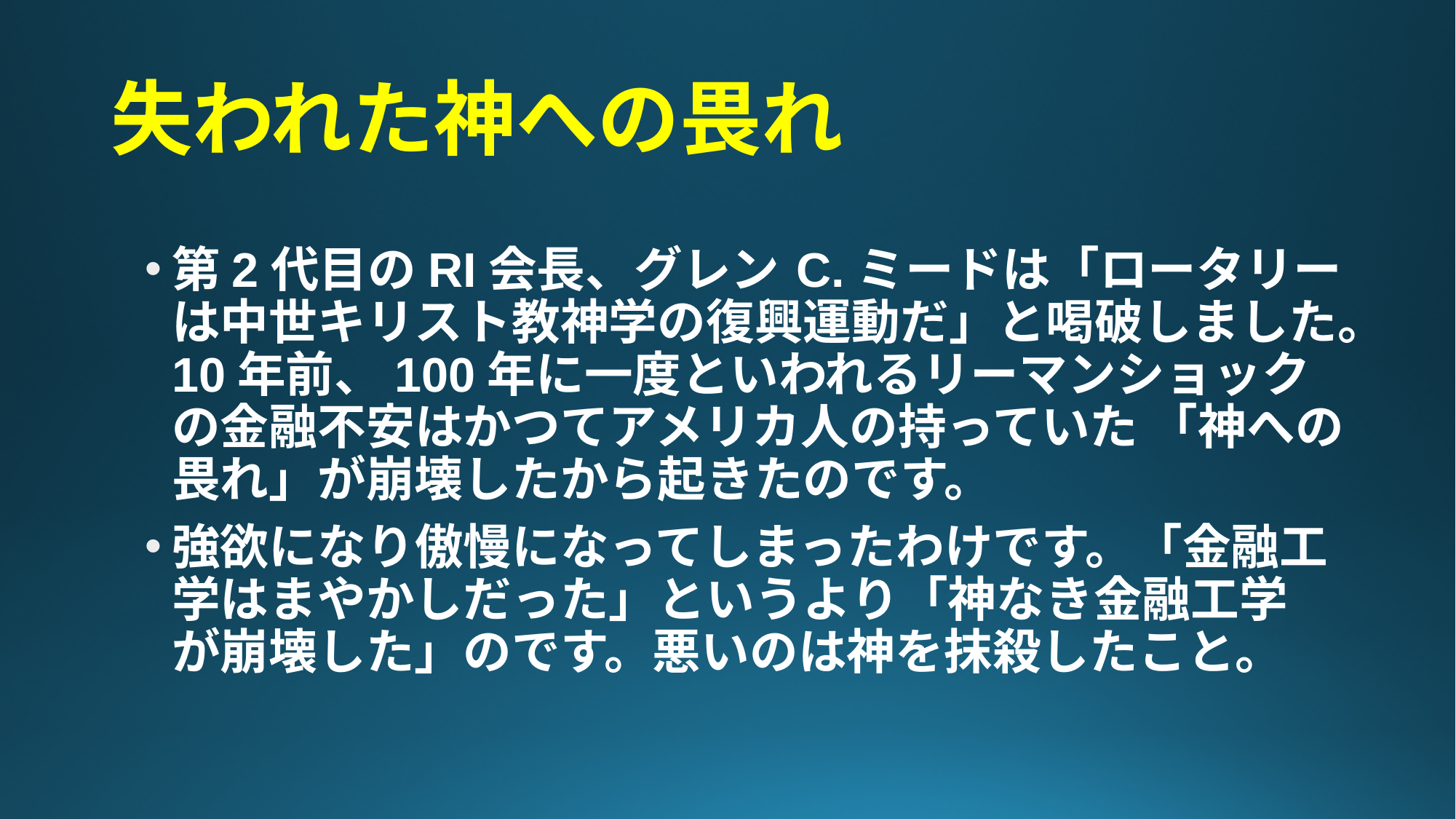

# 失われた神への畏れ
第2代目のRI会長、グレン　C.ミードは「ロータリーは中世キリスト教神学の復興運動だ」と喝破しました。10年前、100年に一度といわれるリーマンショックの金融不安はかつてアメリカ人の持っていた 「神への畏れ」が崩壊したから起きたのです。
強欲になり傲慢になってしまったわけです。「金融工学はまやかしだった」というより「神なき金融工学 が崩壊した」のです。悪いのは神を抹殺したこと。